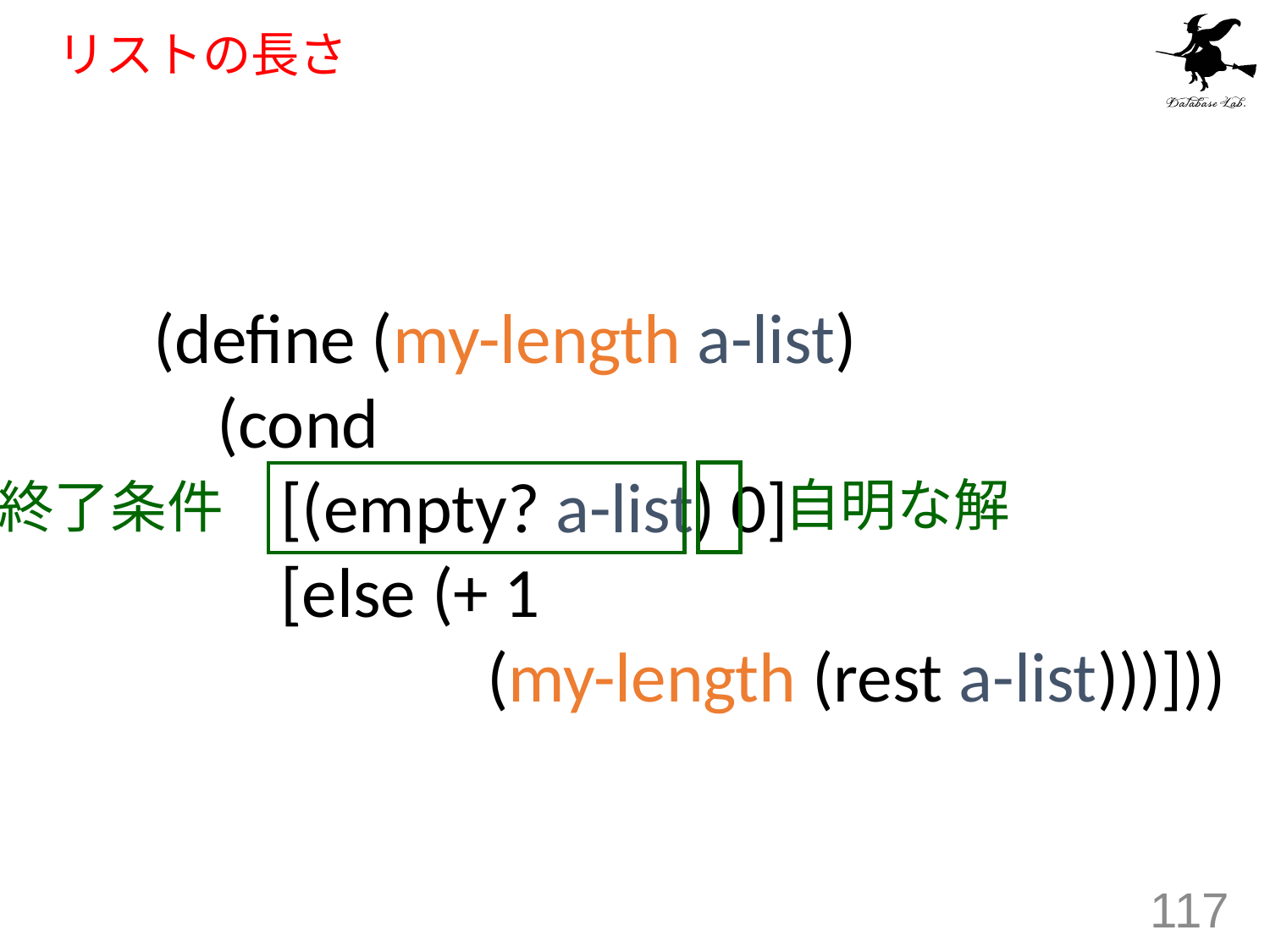

# リストの長さ
(define (my-length a-list)
    (cond
        [(empty? a-list) 0]
        [else (+ 1
                     (my-length (rest a-list)))]))

自明な解
終了条件
117